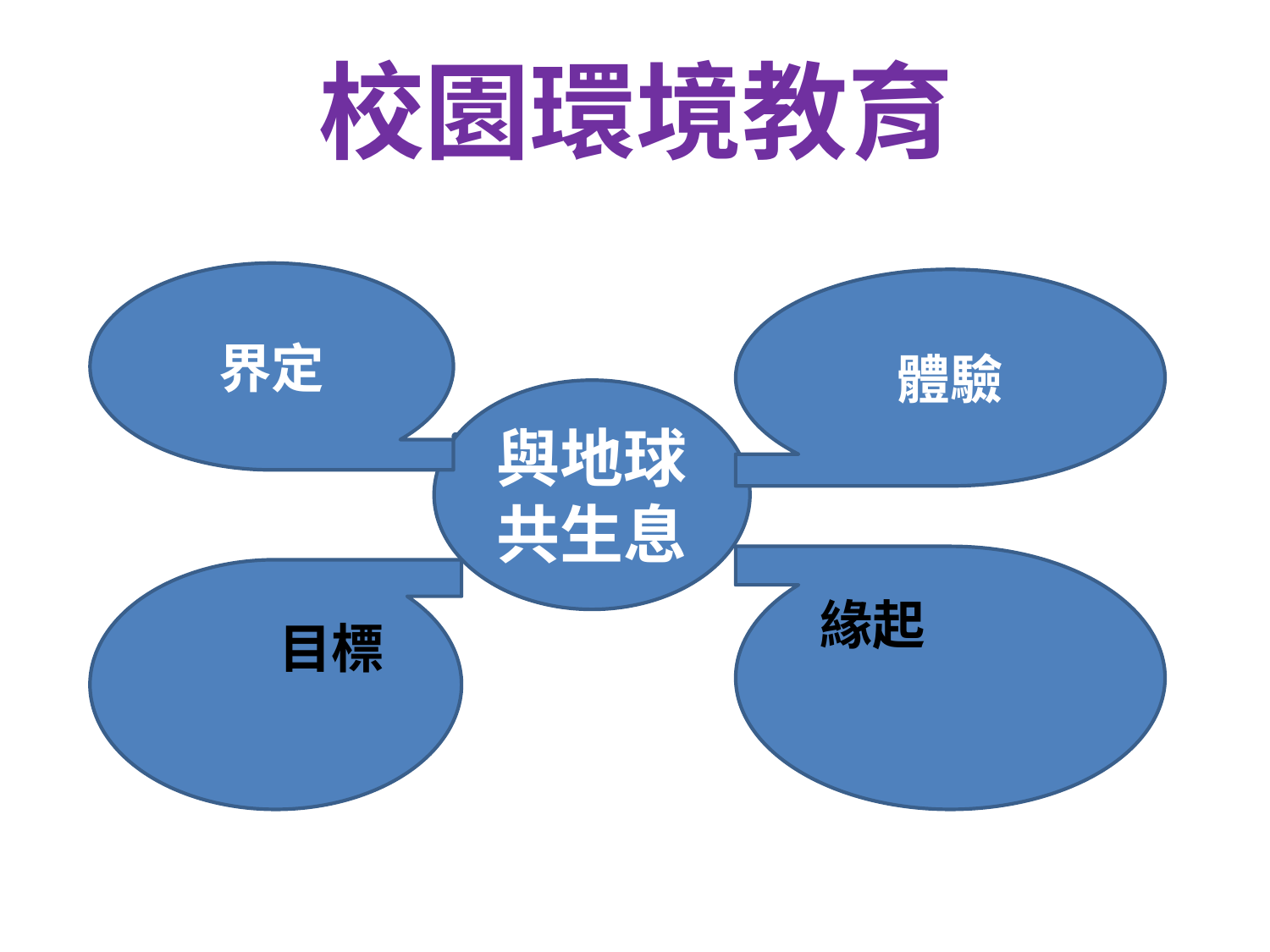

校園環境教育
界定
體驗
與地球
共生息

緣起
目標